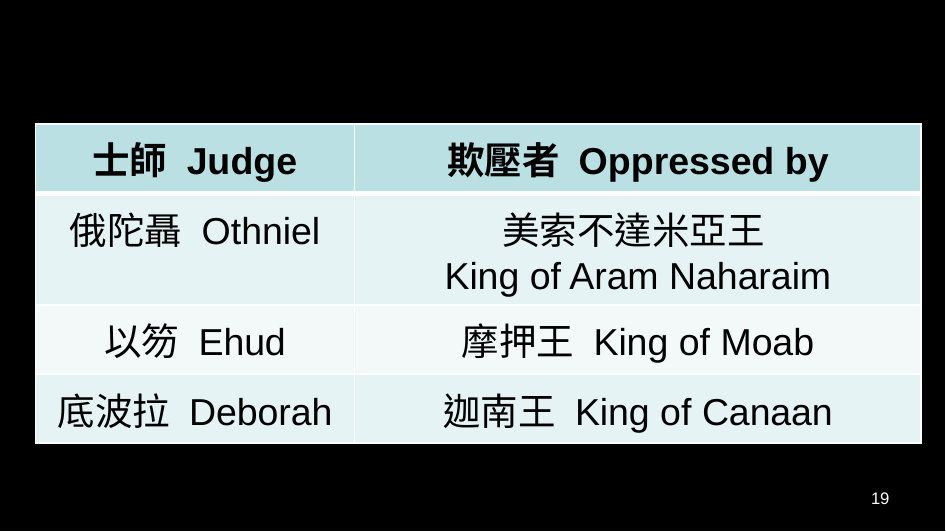

| 士師 Judge | 欺壓者 Oppressed by |
| --- | --- |
| 俄陀聶 Othniel | 美索不達米亞王 King of Aram Naharaim |
| 以笏 Ehud | 摩押王 King of Moab |
| 底波拉 Deborah | 迦南王 King of Canaan |
19